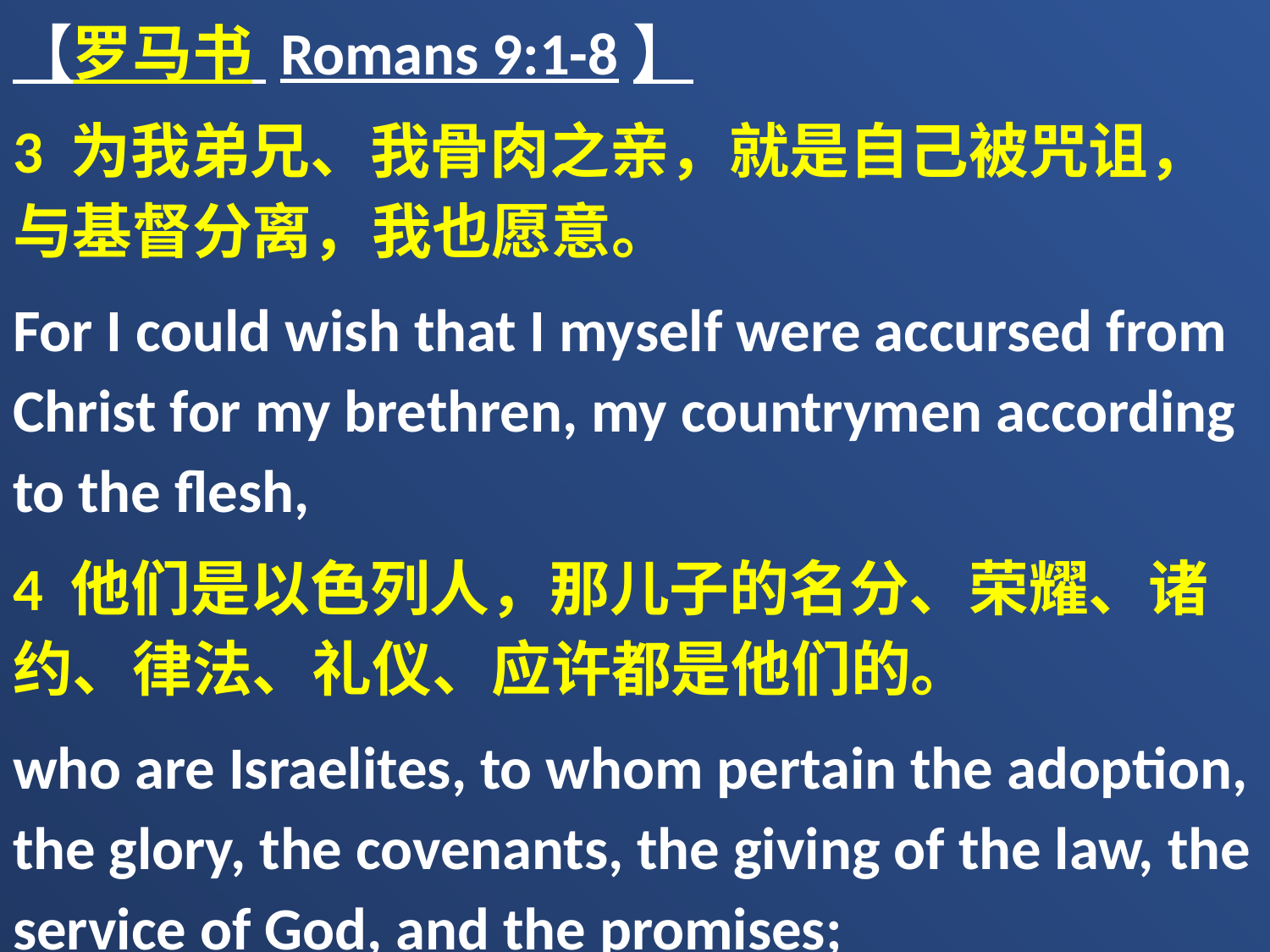

【罗马书 Romans 9:1-8】
3 为我弟兄、我骨肉之亲，就是自己被咒诅，与基督分离，我也愿意。
For I could wish that I myself were accursed from Christ for my brethren, my countrymen according to the flesh,
4 他们是以色列人，那儿子的名分、荣耀、诸约、律法、礼仪、应许都是他们的。
who are Israelites, to whom pertain the adoption, the glory, the covenants, the giving of the law, the service of God, and the promises;